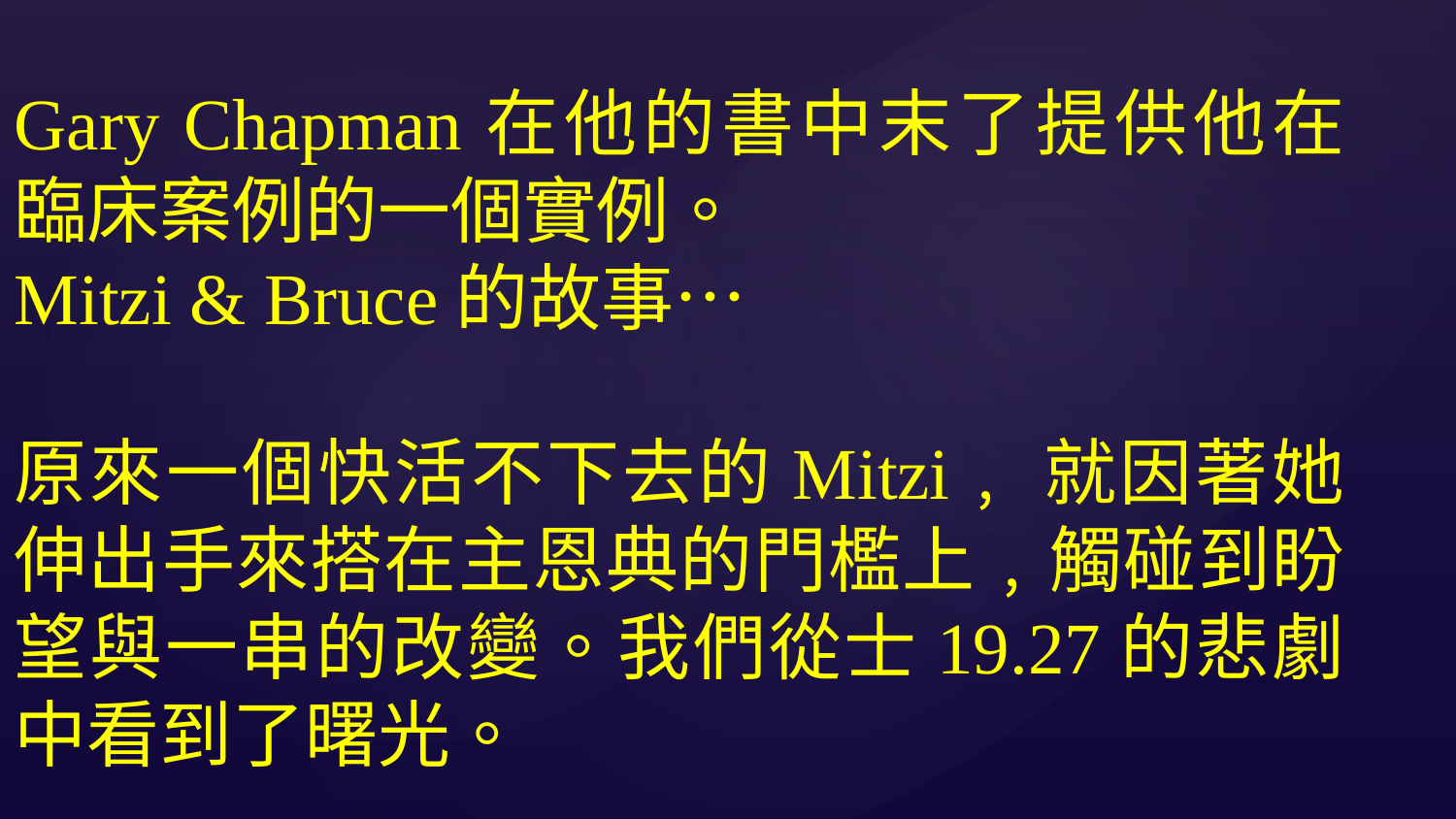

Gary Chapman在他的書中末了提供他在臨床案例的一個實例。
Mitzi & Bruce的故事…

原來一個快活不下去的Mitzi﹐就因著她伸出手來搭在主恩典的門檻上﹐觸碰到盼望與一串的改變。我們從士19.27的悲劇中看到了曙光。